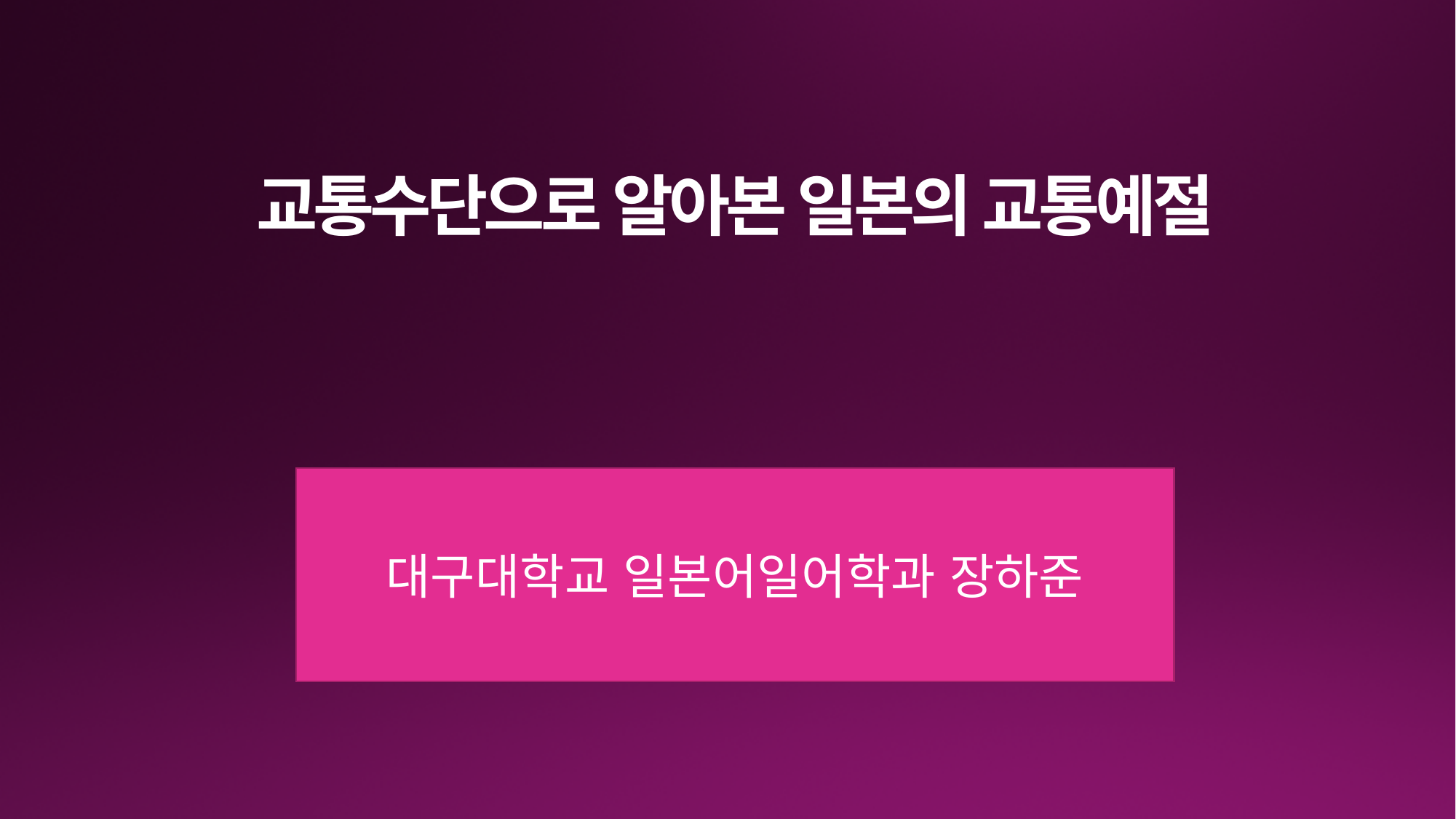

# 교통수단으로 알아본 일본의 교통예절
대구대학교 일본어일어학과 장하준